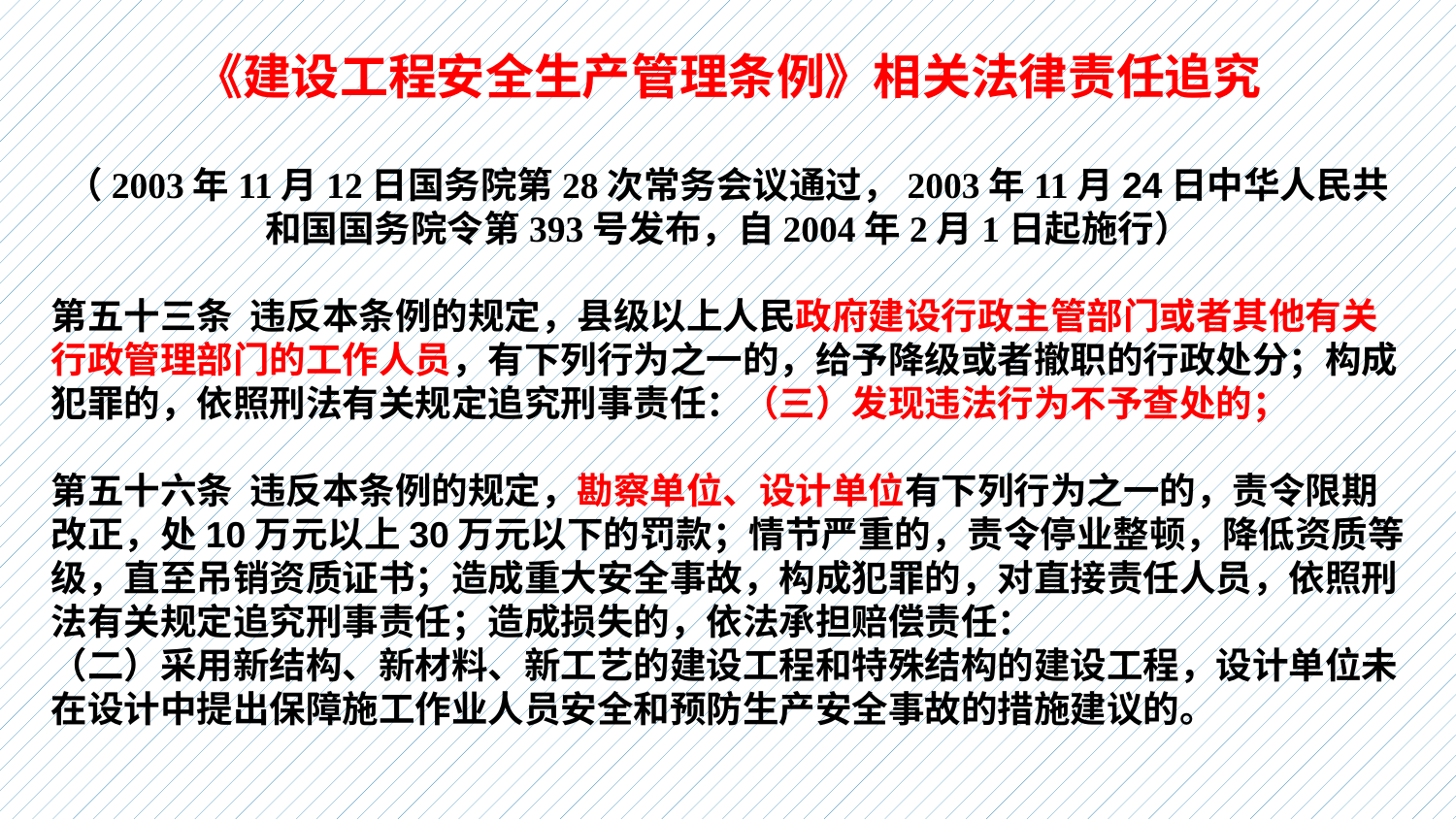

《建设工程安全生产管理条例》相关法律责任追究

（2003年11月12日国务院第28次常务会议通过，2003年11月24日中华人民共和国国务院令第393号发布，自2004年2月1日起施行）

第五十三条  违反本条例的规定，县级以上人民政府建设行政主管部门或者其他有关行政管理部门的工作人员，有下列行为之一的，给予降级或者撤职的行政处分；构成犯罪的，依照刑法有关规定追究刑事责任：（三）发现违法行为不予查处的；

第五十六条  违反本条例的规定，勘察单位、设计单位有下列行为之一的，责令限期改正，处10万元以上30万元以下的罚款；情节严重的，责令停业整顿，降低资质等级，直至吊销资质证书；造成重大安全事故，构成犯罪的，对直接责任人员，依照刑法有关规定追究刑事责任；造成损失的，依法承担赔偿责任：
（二）采用新结构、新材料、新工艺的建设工程和特殊结构的建设工程，设计单位未在设计中提出保障施工作业人员安全和预防生产安全事故的措施建议的。